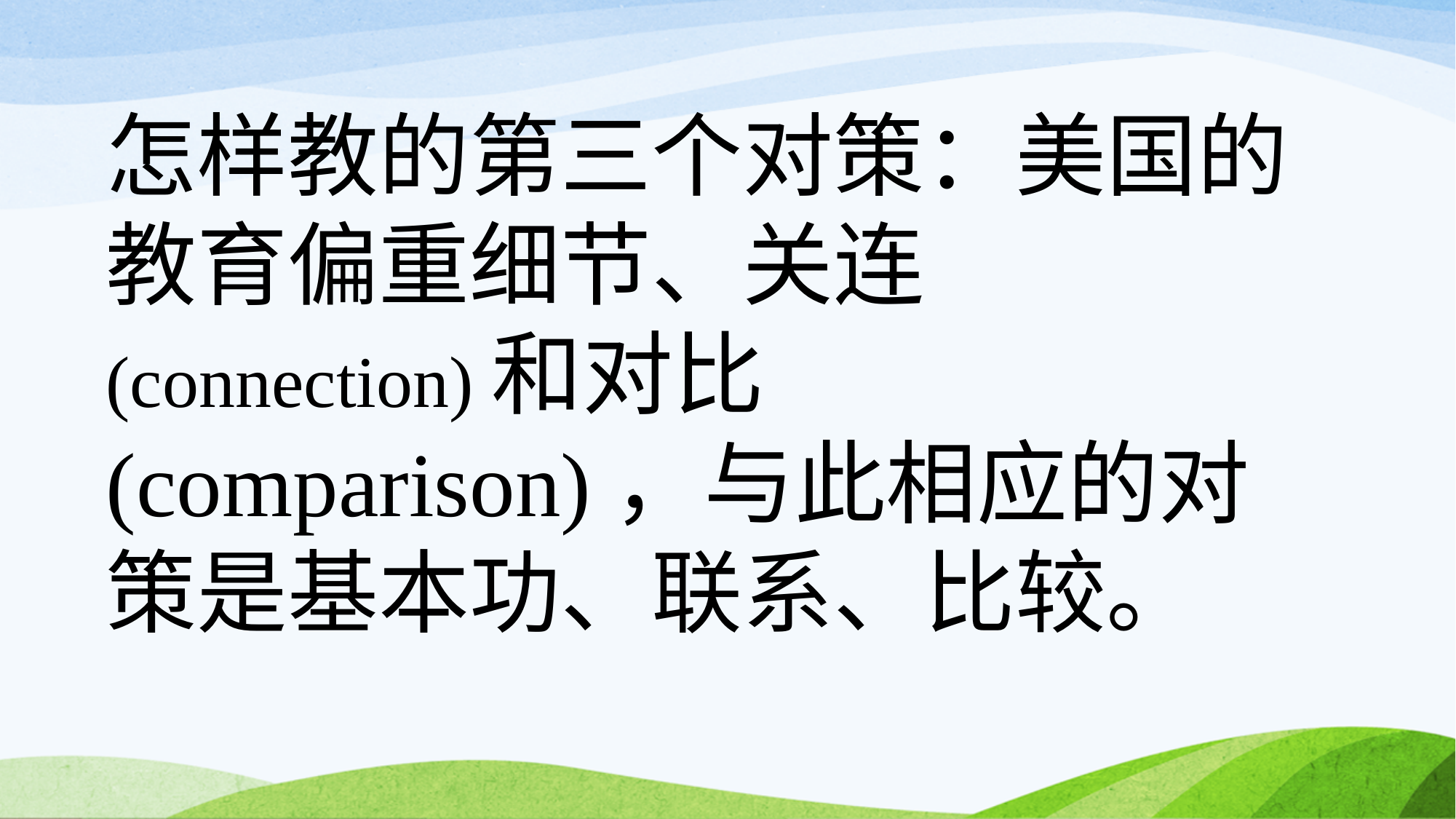

怎样教的第三个对策：美国的教育偏重细节、关连(connection)和对比(comparison)，与此相应的对策是基本功、联系、比较。